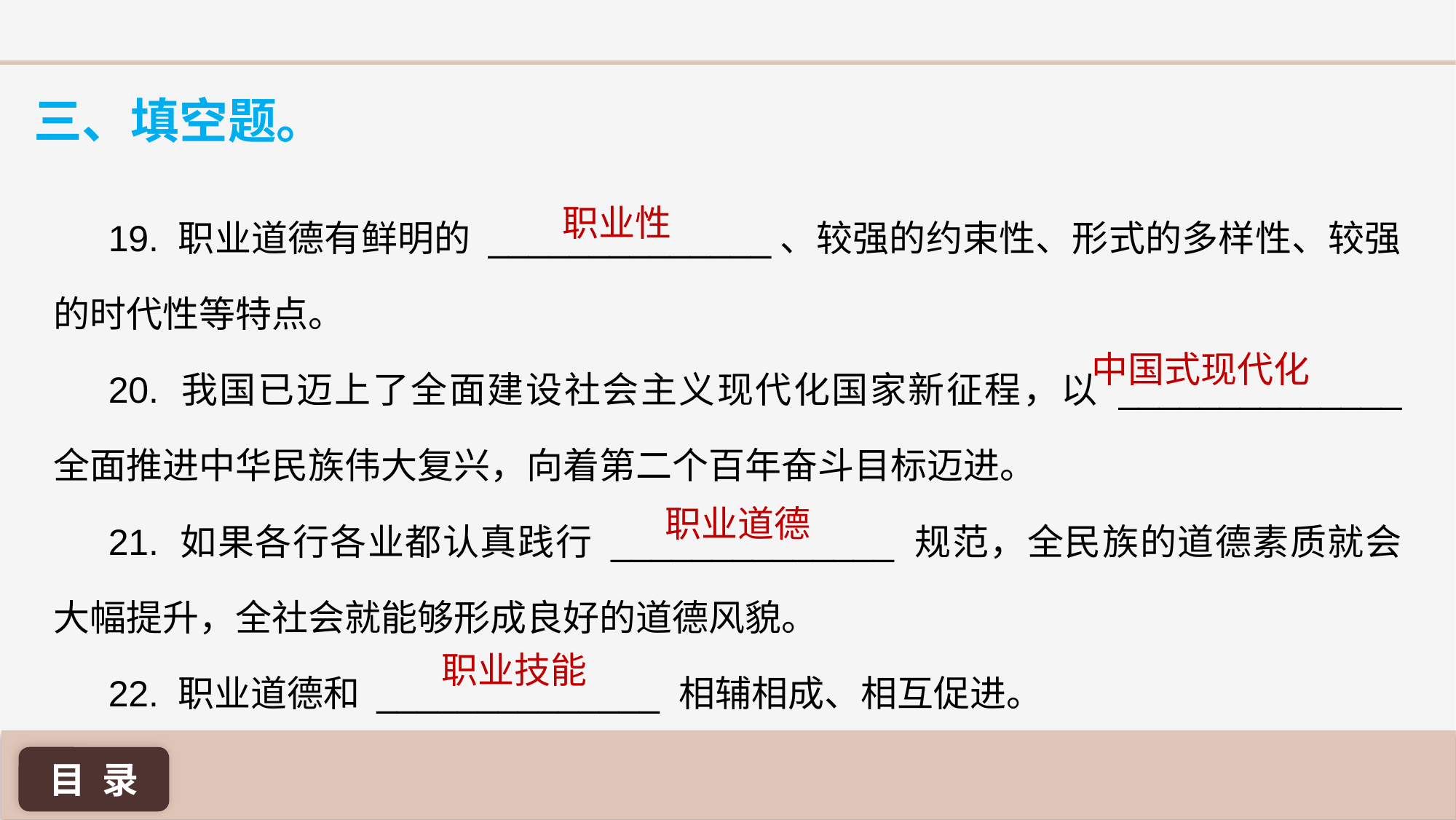

三、填空题。
职业性
19. 职业道德有鲜明的 ______________、较强的约束性、形式的多样性、较强的时代性等特点。
20. 我国已迈上了全面建设社会主义现代化国家新征程，以 ______________ 全面推进中华民族伟大复兴，向着第二个百年奋斗目标迈进。
21. 如果各行各业都认真践行 ______________ 规范，全民族的道德素质就会大幅提升，全社会就能够形成良好的道德风貌。
22. 职业道德和 ______________ 相辅相成、相互促进。
中国式现代化
职业道德
职业技能